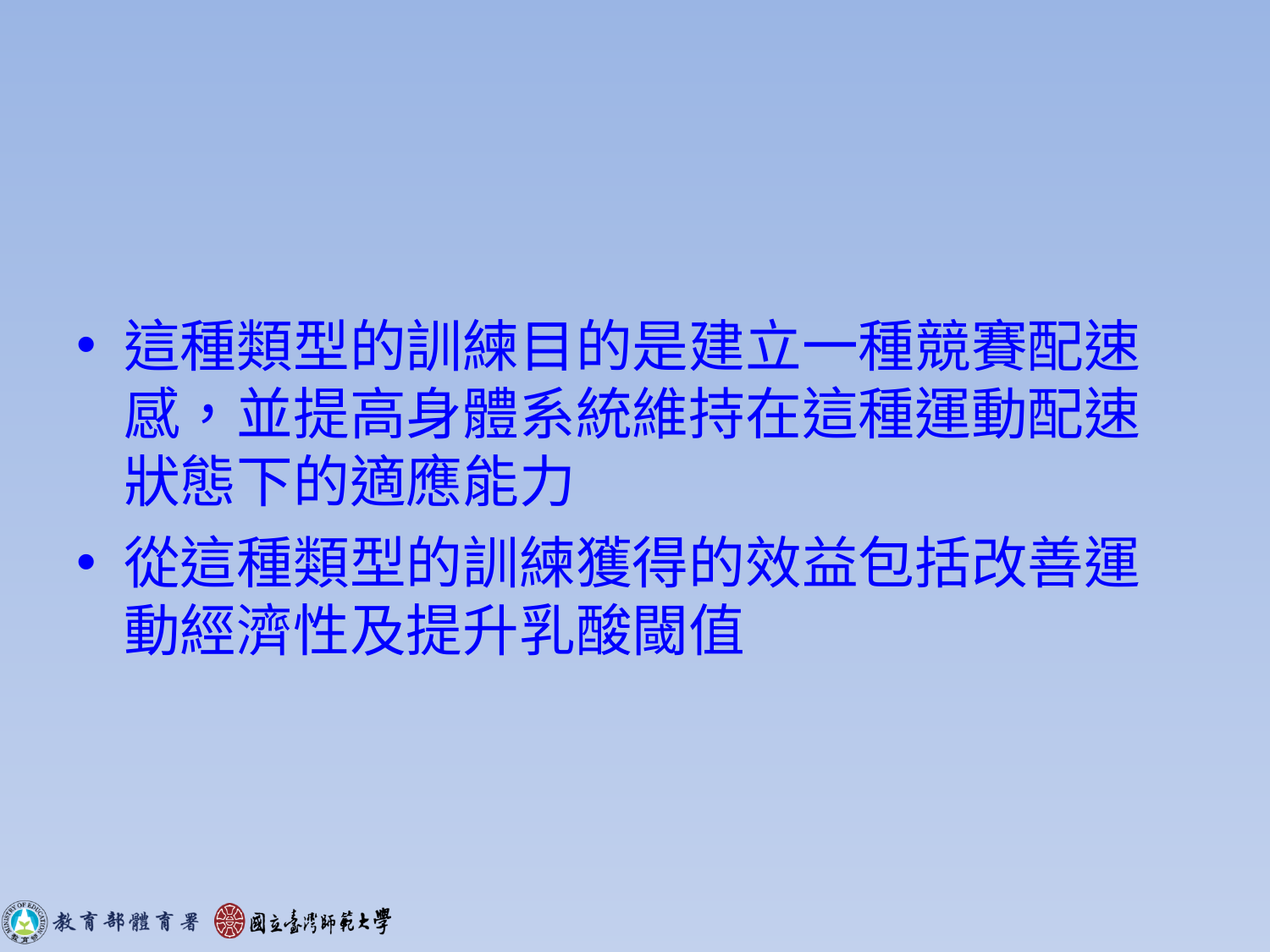

#

這種類型的訓練目的是建立一種競賽配速感，並提高身體系統維持在這種運動配速狀態下的適應能力
從這種類型的訓練獲得的效益包括改善運動經濟性及提升乳酸閾值